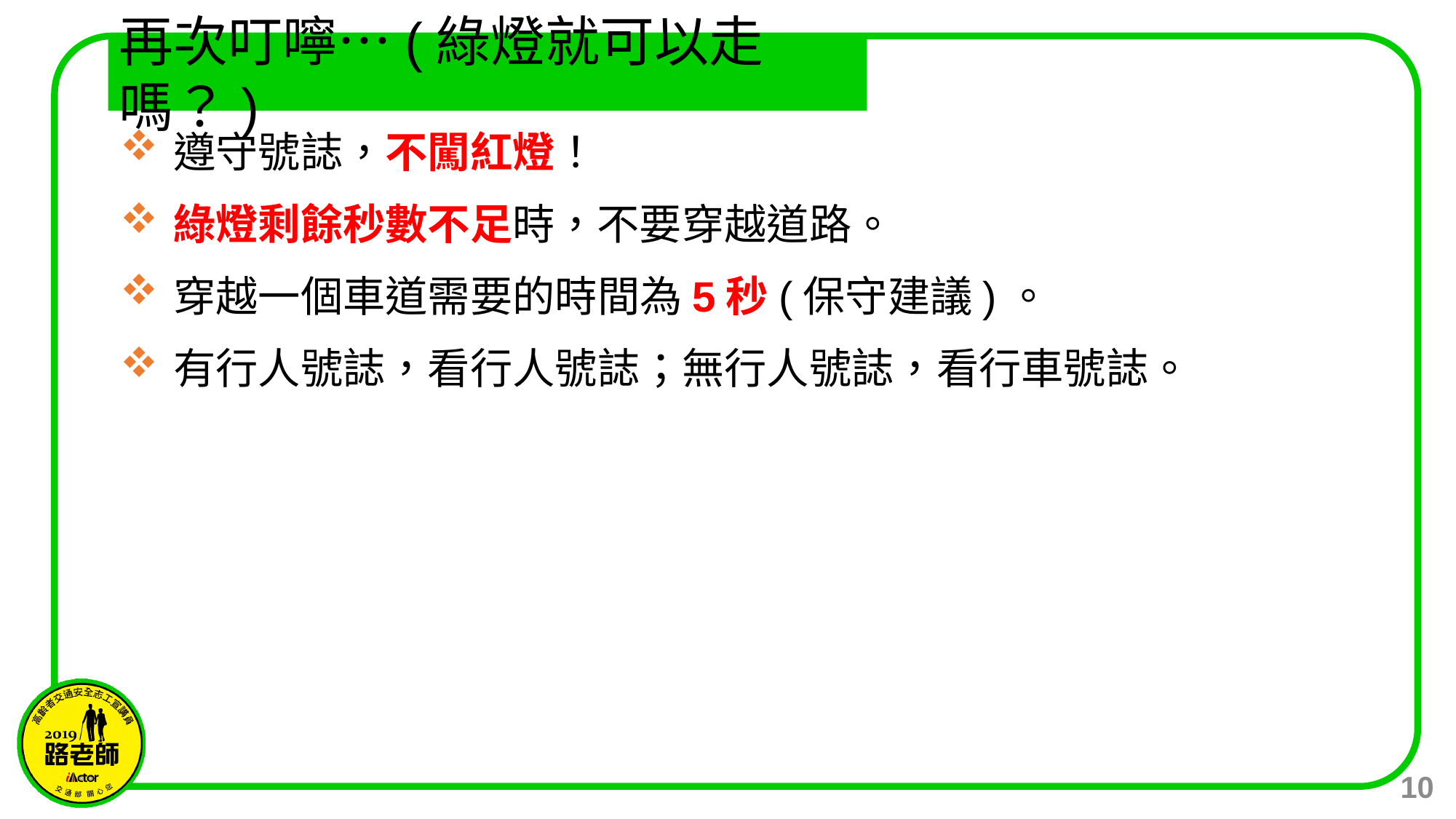

# 再次叮嚀…(綠燈就可以走嗎？)
遵守號誌，不闖紅燈！
綠燈剩餘秒數不足時，不要穿越道路。
穿越一個車道需要的時間為5秒(保守建議)。
有行人號誌，看行人號誌；無行人號誌，看行車號誌。

10